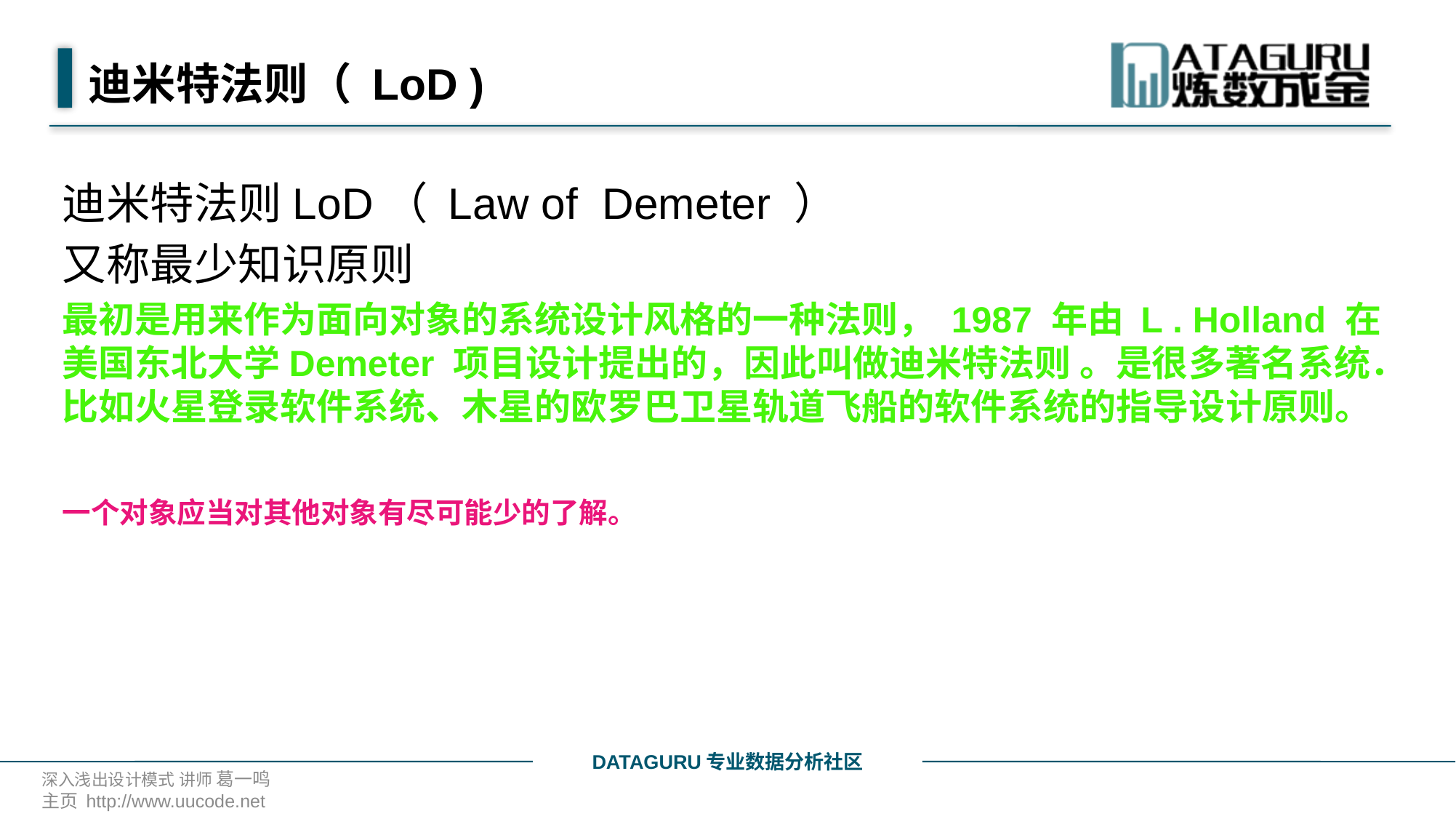

# 迪米特法则（ LoD )
迪米特法则LoD（ Law of  Demeter ）
又称最少知识原则
最初是用来作为面向对象的系统设计风格的一种法则， 1987 年由 L . Holland 在美国东北大学Demeter 项目设计提出的，因此叫做迪米特法则 。是很多著名系统．比如火星登录软件系统、木星的欧罗巴卫星轨道飞船的软件系统的指导设计原则。

一个对象应当对其他对象有尽可能少的了解。